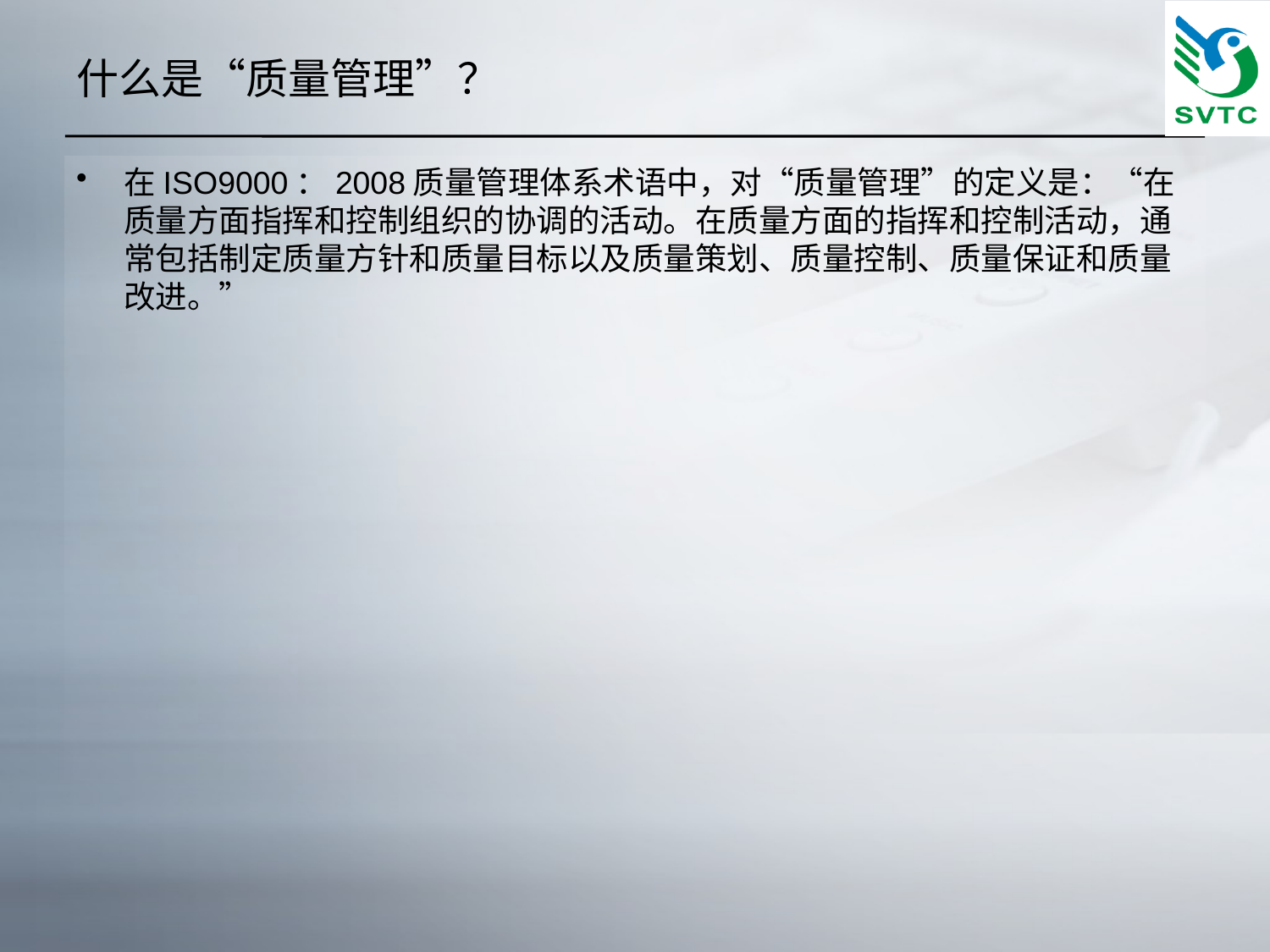

# 什么是“质量管理”？
在ISO9000：2008质量管理体系术语中，对“质量管理”的定义是：“在质量方面指挥和控制组织的协调的活动。在质量方面的指挥和控制活动，通常包括制定质量方针和质量目标以及质量策划、质量控制、质量保证和质量改进。”